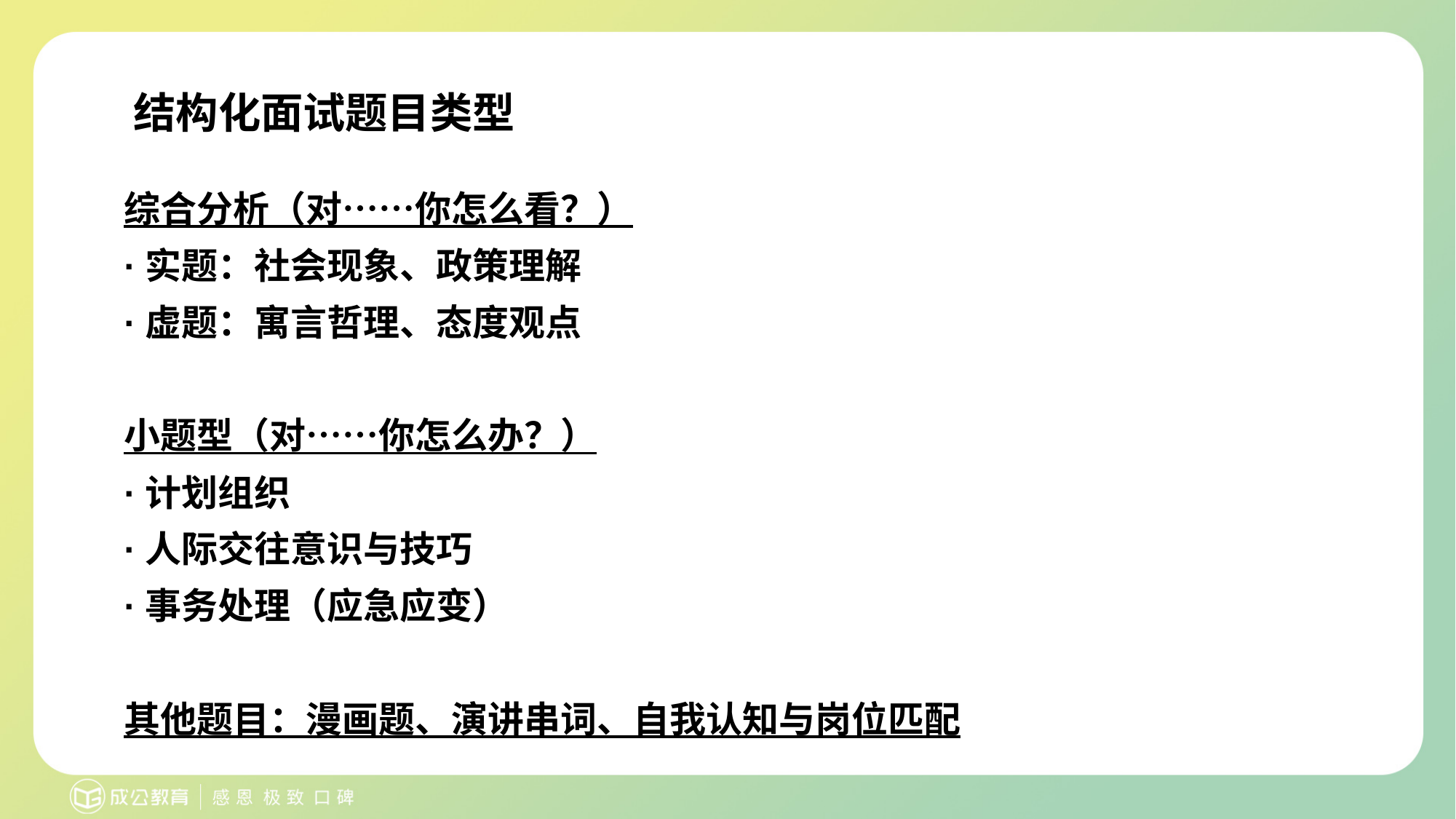

# 结构化面试题目类型
综合分析（对……你怎么看？）
·实题：社会现象、政策理解
·虚题：寓言哲理、态度观点

小题型（对……你怎么办？）
·计划组织
·人际交往意识与技巧
·事务处理（应急应变）

其他题目：漫画题、演讲串词、自我认知与岗位匹配